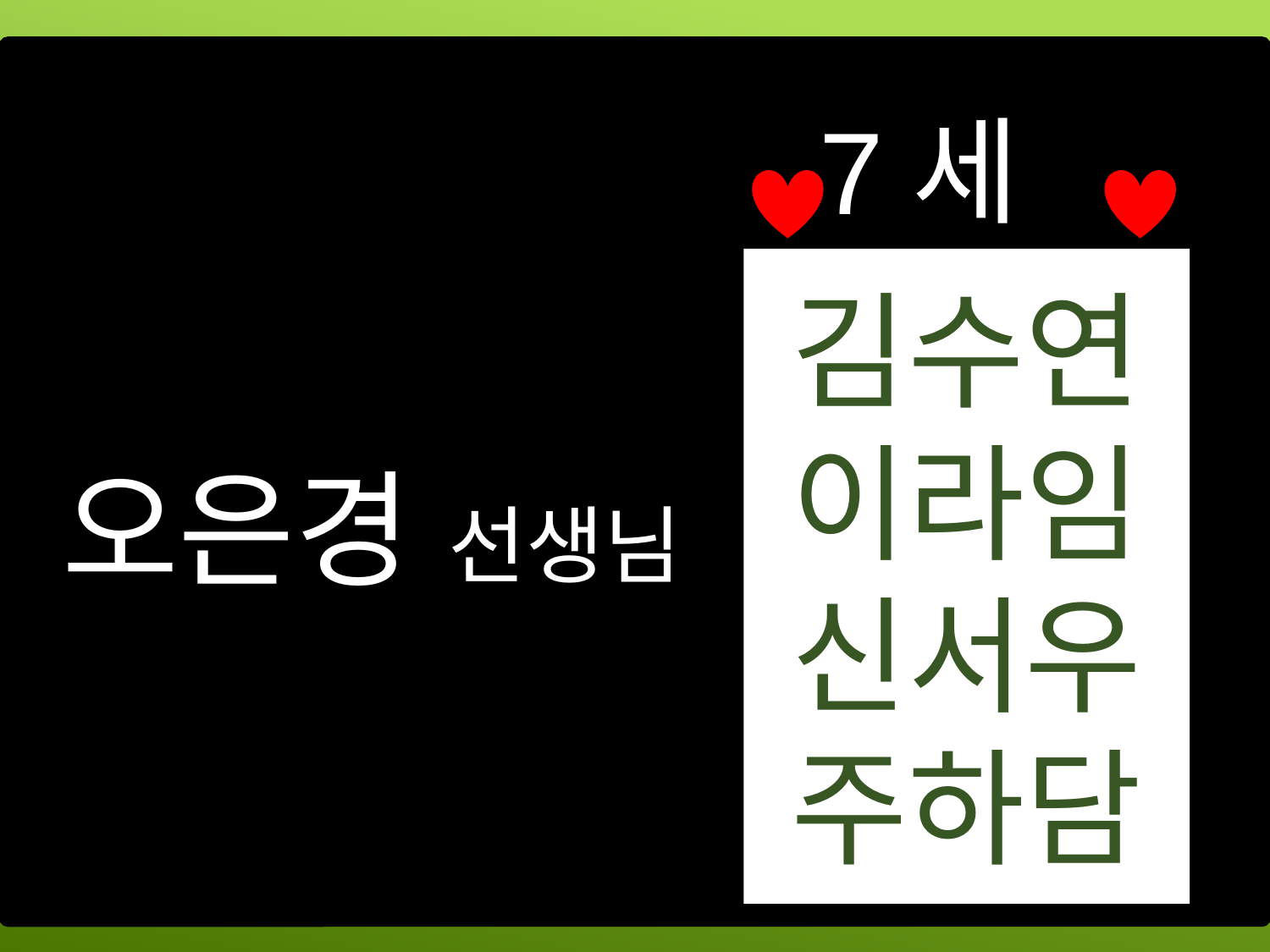

7세

김수연
이라임
신서우
주하담
오은경 선생님